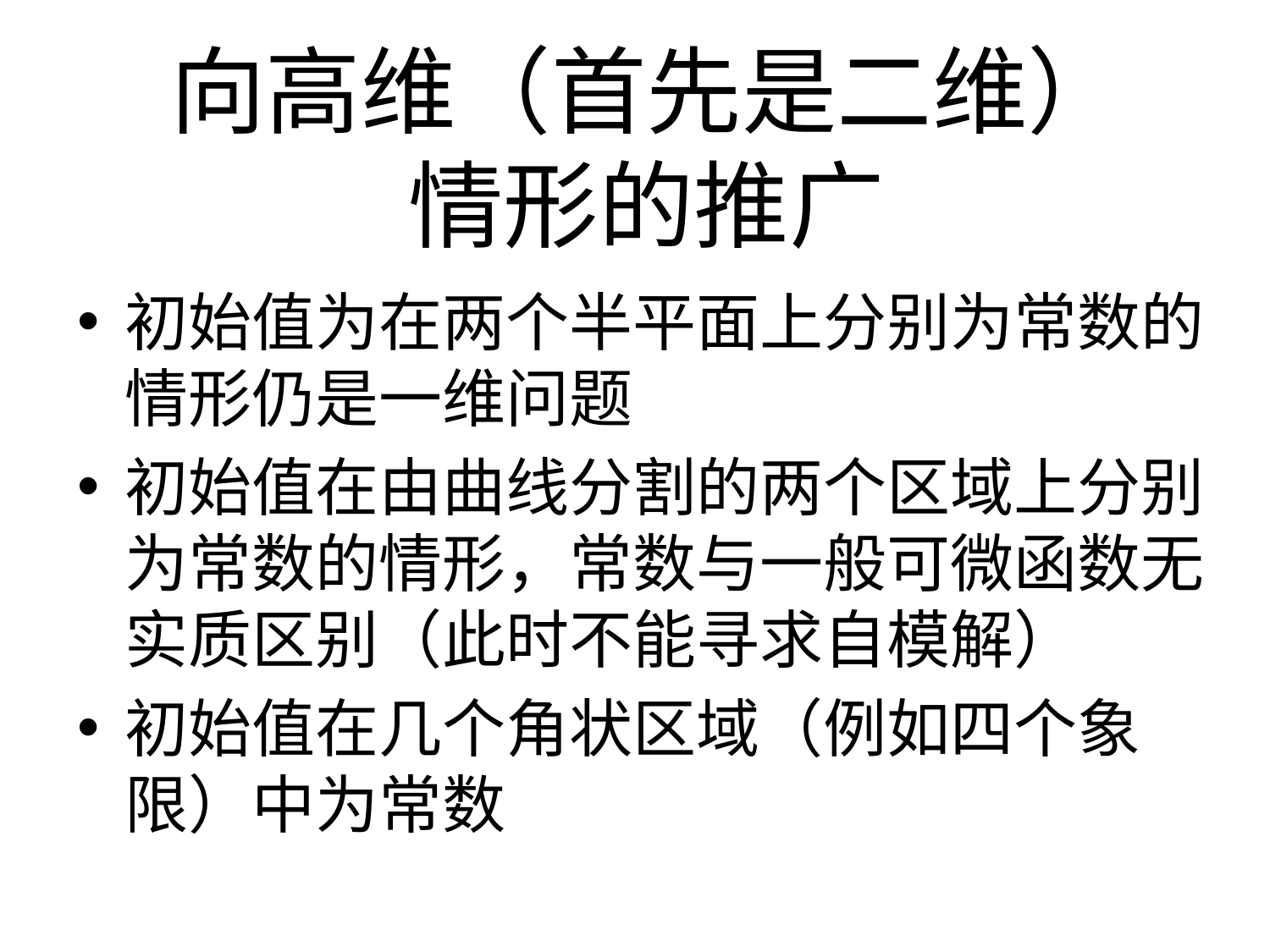

# 向高维（首先是二维） 情形的推广
初始值为在两个半平面上分别为常数的情形仍是一维问题
初始值在由曲线分割的两个区域上分别为常数的情形，常数与一般可微函数无实质区别（此时不能寻求自模解）
初始值在几个角状区域（例如四个象限）中为常数